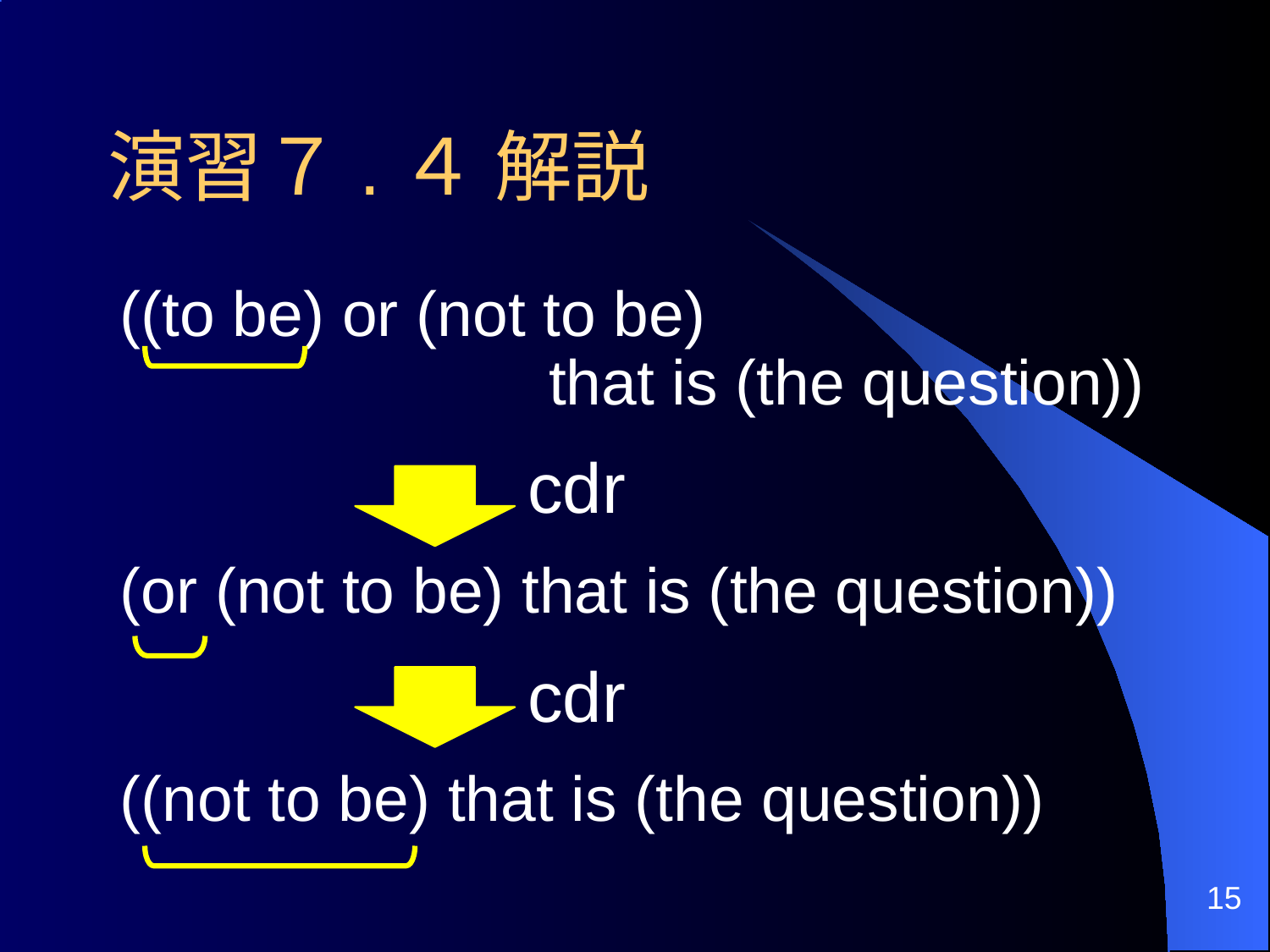

# 演習７.４ 解説
((to be) or (not to be)
               	that is (the question))

(or (not to be) that is (the question))

((not to be) that is (the question))

cdr

cdr

15